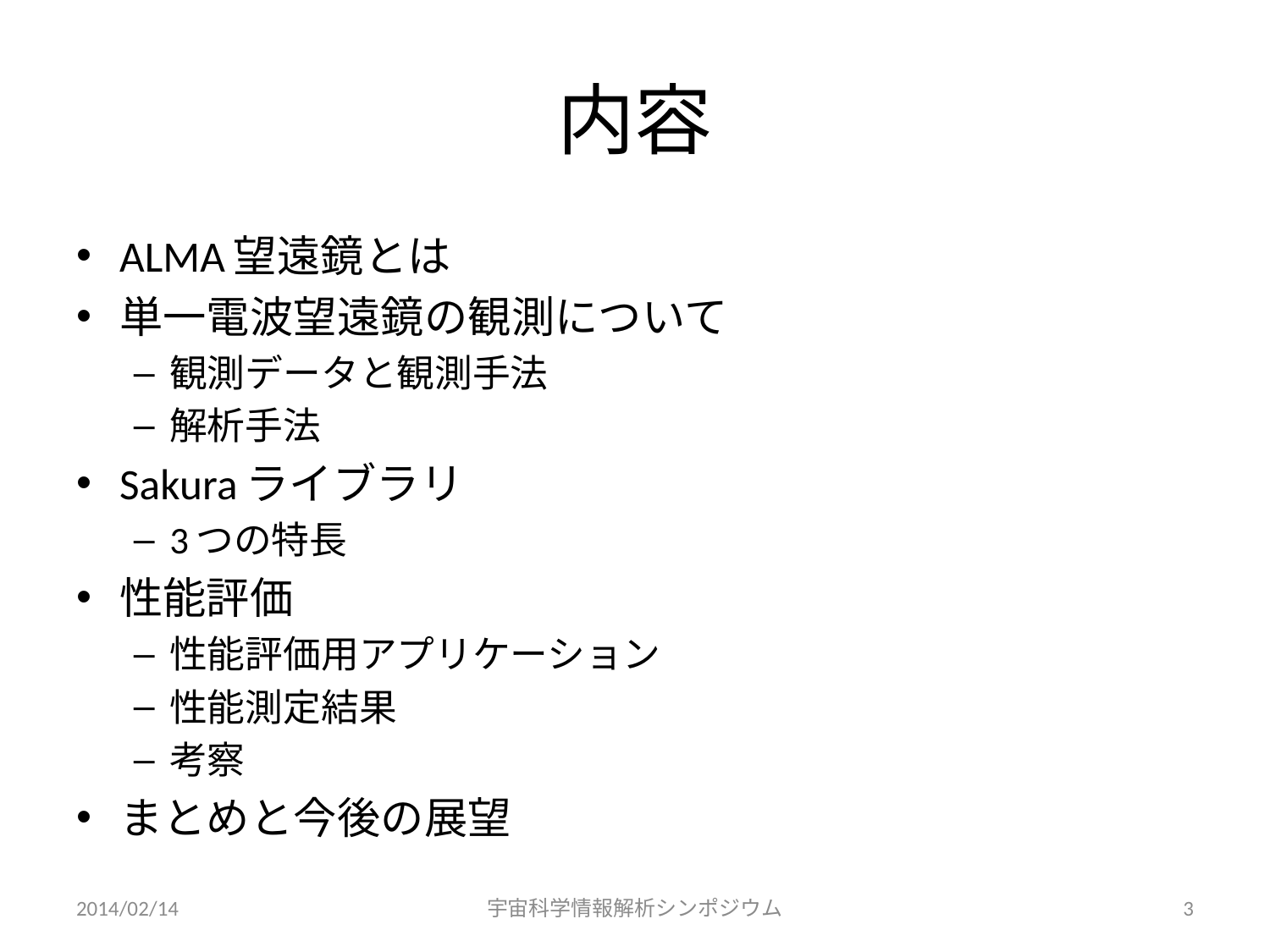

# 内容
ALMA望遠鏡とは
単一電波望遠鏡の観測について
観測データと観測手法
解析手法
Sakuraライブラリ
3つの特長
性能評価
性能評価用アプリケーション
性能測定結果
考察
まとめと今後の展望
2014/02/14
宇宙科学情報解析シンポジウム
3